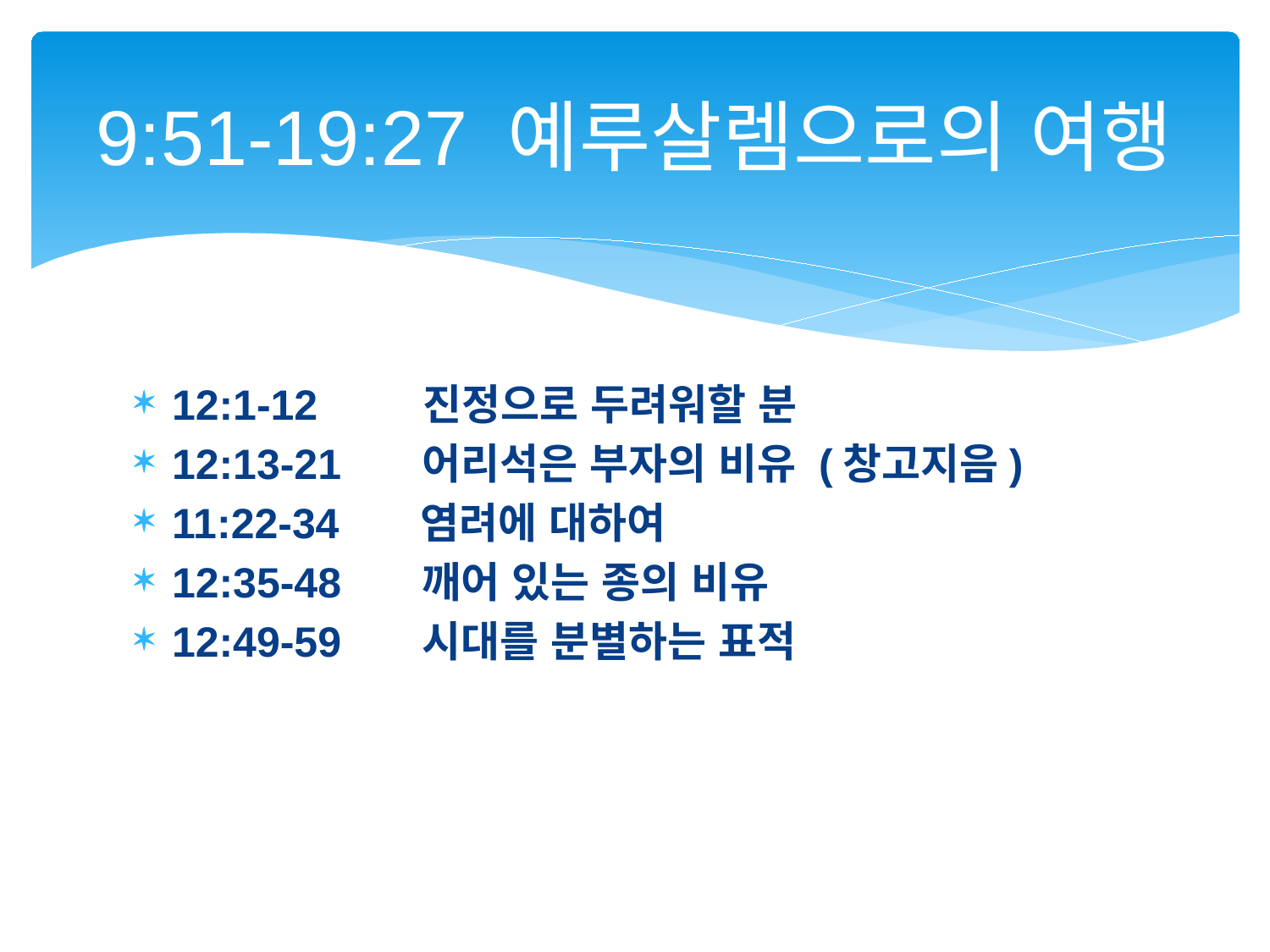

# 9:51-19:27 예루살렘으로의 여행
12:1-12        진정으로 두려워할 분
12:13-21      어리석은 부자의 비유 (창고지음)
11:22-34      염려에 대하여
12:35-48      깨어 있는 종의 비유
12:49-59      시대를 분별하는 표적